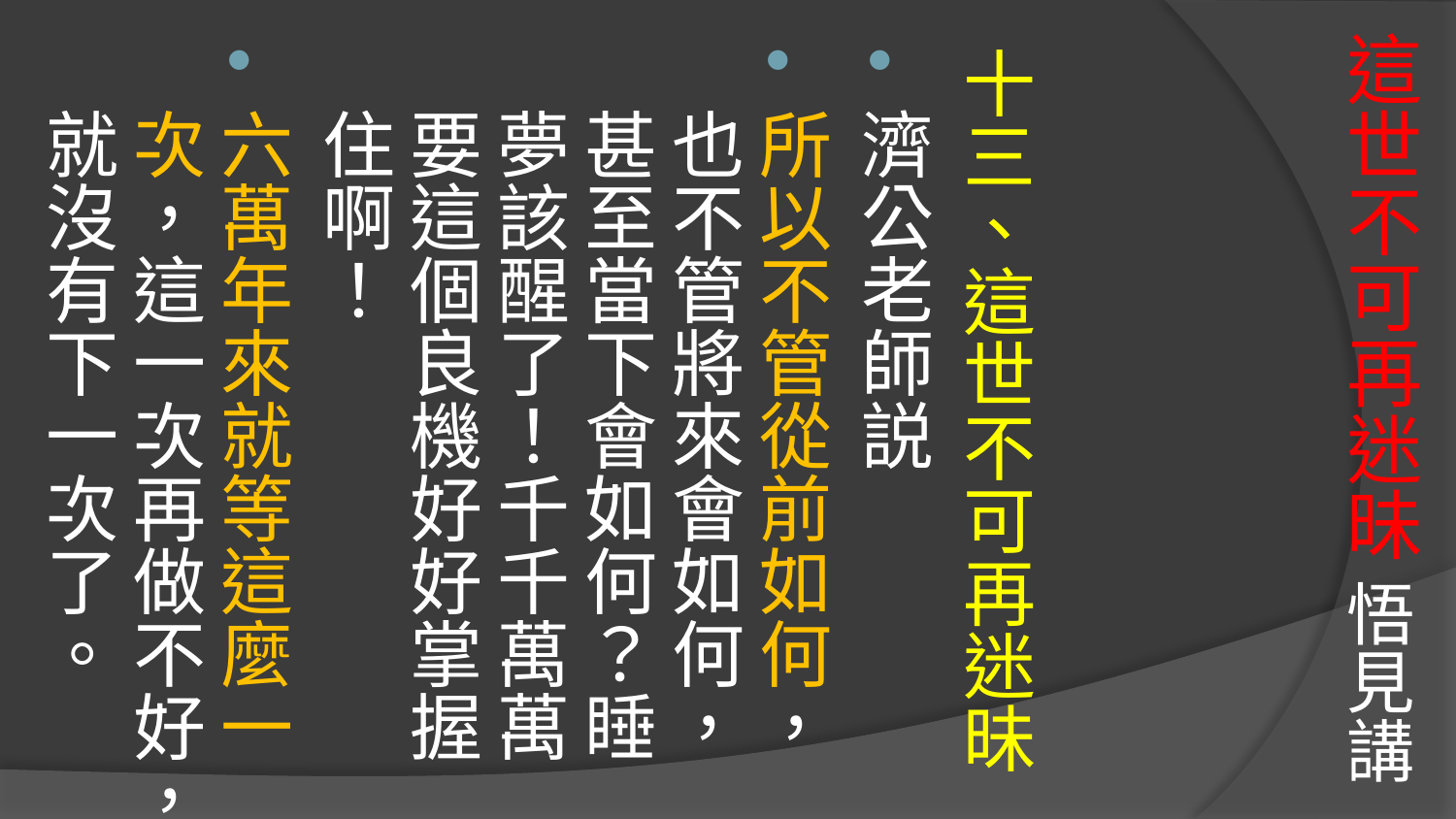

# 這世不可再迷昧 悟見講
十三、這世不可再迷昧
濟公老師説
所以不管從前如何，也不管將來會如何，甚至當下會如何？睡夢該醒了！千千萬萬要這個良機好好掌握住啊！
六萬年來就等這麼一次，這一次再做不好，就沒有下一次了。